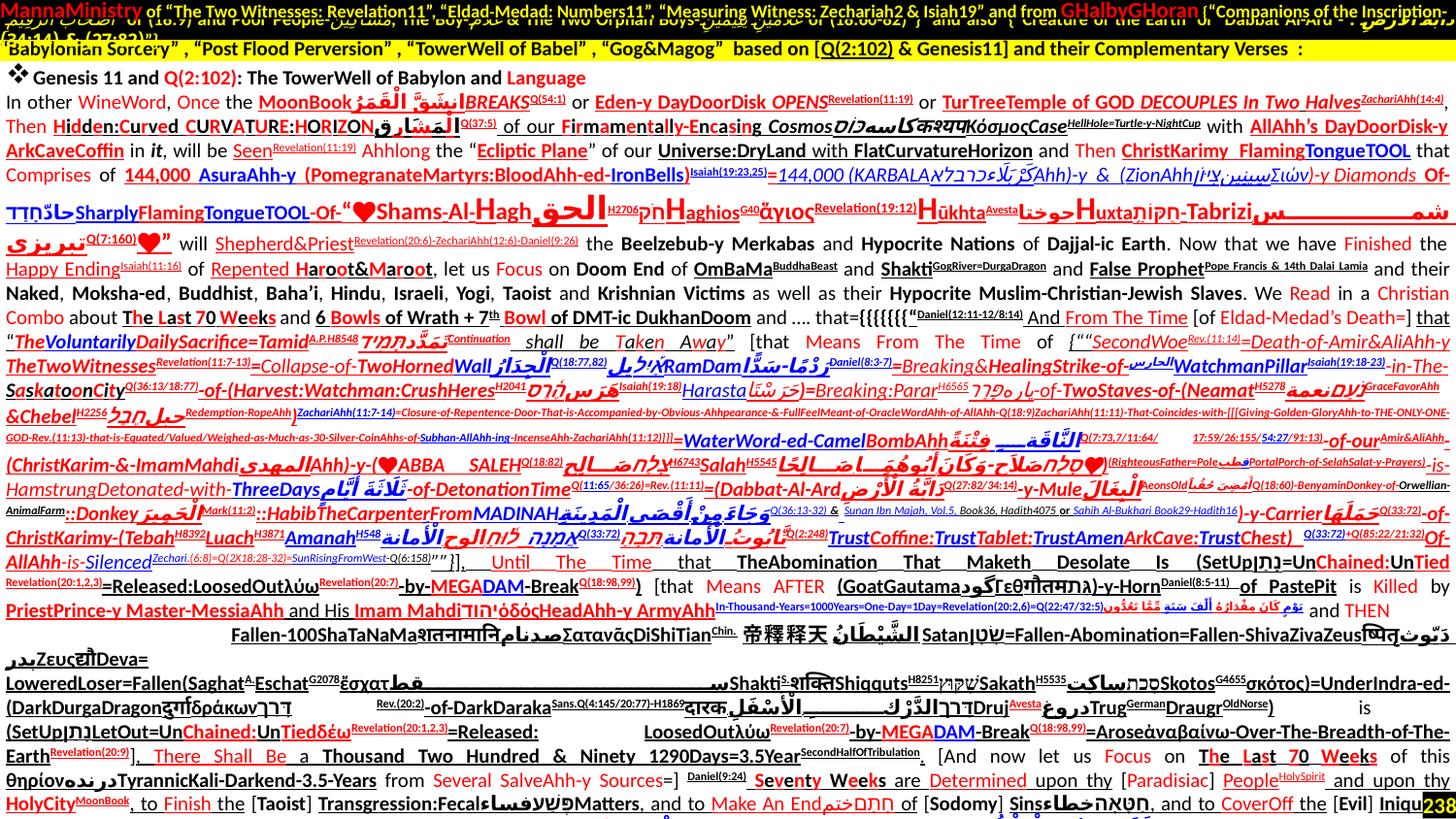

MannaMinistry of “The Two Witnesses: Revelation11”, “Eldad-Medad: Numbers11”, “Measuring Witness: Zechariah2 & Isiah19” and from GHalbyGHoran {“Companions of the Inscription-
 أَصْحَابَ الرَّقِيمِ  of (18:9) and Poor People-مَسَاكِينَ, The Boy-غُلَامُ & The Two Orphan Boys-غُلَامَيْنِ يَتِيمَيْنِ of (18:60-82)”}  and also  {“Creature of the Earth  or  Dabbat Al-Ard - دَابَّةُ الْأَرْضِ : (27:82) & (34:14)”}
.
Genesis 11 and Q(2:102): The TowerWell of Babylon and Language
In other WineWord, Once the MoonBookانشَقَّ الْقَمَرُBREAKSQ(54:1) or Eden-y DayDoorDisk OPENSRevelation(11:19) or TurTreeTemple of GOD DECOUPLES In Two HalvesZachariAhh(14:4), Then Hidden:Curved CURVATURE:HORIZONالْمَشَارِقQ(37:5) of our Firmamentally-Encasing Cosmosکاسهכּוֹסकश्यपΚόσμοςCaseHellHole=Turtle-y-NightCup with AllAhh’s DayDoorDisk-y ArkCaveCoffin in it, will be SeenRevelation(11:19) Ahhlong the “Ecliptic Plane” of our Universe:DryLand with FlatCurvatureHorizon and Then ChristKarimy  FlamingTongueTOOL that Comprises of 144,000 AsuraAhh-y (PomegranateMartyrs:BloodAhh-ed-IronBells)Isaiah(19:23,25)=144,000 (KARBALAכרבלאكَرْبَلَاء‎Ahh)-y  &  (ZionAhhצִיּוֹןسِينِينΣιών)-y Diamonds Of-حادّחָדַדSharplyFlamingTongueTOOL-Of-“♥Shams-Al-HaghالحقH2706חֹקHaghiosG40ἅγιοςRevelation(19:12)HūkhtaAvestaحوختاHuxtaחֻקּוֹתַ֥-Tabriziشمس تبریزیQ(7:160)♥” will Shepherd&PriestRevelation(20:6)-ZechariAhh(12:6)-Daniel(9:26) the Beelzebub-y Merkabas and Hypocrite Nations of Dajjal-ic Earth. Now that we have Finished the Happy EndingIsaiah(11:16) of Repented Haroot&Maroot, let us Focus on Doom End of OmBaMaBuddhaBeast and ShaktiGogRiver=DurgaDragon and False ProphetPope Francis & 14th Dalai Lamia and their Naked, Moksha-ed, Buddhist, Baha’i, Hindu, Israeli, Yogi, Taoist and Krishnian Victims as well as their Hypocrite Muslim-Christian-Jewish Slaves. We Read in a Christian Combo about The Last 70 Weeks and 6 Bowls of Wrath + 7th Bowl of DMT-ic DukhanDoom and …. that={{{{{{{“Daniel(12:11-12/8:14) And From The Time [of Eldad-Medad’s Death=] that “TheVoluntarilyDailySacrifice=TamidA.P.H8548تَمَدَّدתָּמִידContinuation shall be Taken Away” [that Means From The Time of {““SecondWoeRev.(11:14)=Death-of-Amir&AliAhh-y TheTwoWitnessesRevelation(11:7-13)=Collapse-of-TwoHornedWallالْجِدَارُQ(18:77,82)אַ֡יִלیلRamDamرَدْمًا-سَدًّاDaniel(8:3-7)=Breaking&HealingStrike-of-الحارسWatchmanPillarIsaiah(19:18-23)-in-The-
SaskatoonCityQ(36:13/18:77)-of-(Harvest:Watchman:CrushHeresH2041هَرَسהֶ֫רֶסIsaiah(19:18)Harastaحَرَسْتَا)=Breaking:PararH6565پارهפָּרַר-of-TwoStaves-of-(NeamatH5278נֹעַםنعمةGraceFavorAhh &ChebelH2256حبلחֶבֶלRedemption-RopeAhh)ZachariAhh(11:7-14)=Closure-of-Repentence-Door-That-is-Accompanied-by-Obvious-Ahhpearance-&-FullFeelMeant-of-OracleWordAhh-of-AllAhh-Q(18:9)ZachariAhh(11:11)-That-Coincides-with-[[[Giving-Golden-GloryAhh-to-THE-ONLY-ONE-GOD-Rev.(11:13)-that-is-Equated/Valued/Weighed-as-Much-as-30-Silver-CoinAhhs-of-Subhan-AllAhh-ing-IncenseAhh-ZachariAhh(11:12)]]]=WaterWord-ed-CamelBombAhhالنَّاقَةِ فِتْنَةًQ(7:73,7/11:64/ 17:59/26:155/54:27/91:13)-of-ourAmir&AliAhh-(ChristKarim-&-ImamMahdiالمهديAhh)-y-(♥ABBA SALEHQ(18:82)צָלַחصَالِحH6743SalahH5545סָלַחصَلاَح-وَكَانَ أَبُوهُمَا صَالِحًا♥)(RighteousFather=PoleقطبPortalPorch-of-SelahSalat-y-Prayers)-is-HamstrungDetonated-with-ThreeDaysثَلَاثَةَ أَيَّامٍ-of-DetonationTimeQ(11:65/36:26)=Rev.(11:11)=(Dabbat-Al-Ardدَابَّةُ الْأَرْضِQ(27:82/34:14)-y-MuleالْبِغَالَAeonsOldأَمْضِیَ حُقُباًQ(18:60)-BenyaminDonkey-of-Orwellian-AnimalFarm::DonkeyالْحَمِيرَMark(11:2)::HabibTheCarpenterFromMADINAHوَجَاءَ مِنْ أَقْصَى الْمَدِينَةِQ(36:13-32) & Sunan Ibn Majah, Vol.5, Book36, Hadith4075 or Sahih Al-Bukhari Book29-Hadith16)-y-CarrierحَمَلَهَاQ(33:72)-of-ChristKarimy-(TebahH8392LuachH3871AmanahH548אֲמָנָה ל֫וּחַ.الوح الْأَمانةQ(33:72)تَّابُوتُ الْأَمانة-תֵּבָהַQ(2:248)TrustCoffine:TrustTablet:TrustAmenArkCave:TrustChest) Q(33:72)+Q(85:22/21:32)Of-AllAhh-is-SilencedZechari.(6:8)=Q(2X18:28-32)=SunRisingFromWest-Q(6:158)””}], Until The Time that TheAbomination That Maketh Desolate Is (SetUpנָתַן=UnChained:UnTied Revelation(20:1,2,3)=Released:LoosedOutλύωRevelation(20:7)-by-MEGADAM-BreakQ(18:98,99)) [that Means AFTER (GoatGautamaگودΓεθगौतमגַּת)-y-HornDaniel(8:5-11) of PastePit is Killed by PriestPrince-y Master-MessiaAhh and His Imam MahdiיהודὁδόςHeadAhh-y ArmyAhhIn-Thousand-Years=1000Years=One-Day=1Day=Revelation(20:2,6)=Q(22:47/32:5)يَوْمٍ كَانَ مِقْدَارُهُ أَلْفَ سَنَةٍ مِّمَّا تَعُدُّون and THEN                                                  Fallen-100ShaTaNaMaशतनामानिصدنامΣατανᾶςDiShiTianChin.帝釋释天الشَّيْطَانُSatanשָׂטָן=Fallen-Abomination=Fallen-ShivaZivaZeusष्पितृدَيّوث پدرZευςद्यौDeva=
LoweredLoser=Fallen(SaghatA.EschatG2078ἔσχατسقطShaktiS.शक्तिShiqqutsH8251שִׁקּוּץSakathH5535סָכַתساكِتSkotosG4655σκότος)=UnderIndra-ed-(DarkDurgaDragonदुर्गाδράκωνדָּרַך Rev.(20:2)-of-DarkDarakaSans.Q(4:145/20:77)-H1869दारक.דָּרַךالدَّرْكِ الْأَسْفَلِDrujAvestaدروغTrugGermanDraugrOldNorse) is (SetUpנָתַןLetOut=UnChained:UnTiedδέωRevelation(20:1,2,3)=Released: LoosedOutλύωRevelation(20:7)-by-MEGADAM-BreakQ(18:98,99)=Aroseἀναβαίνω-Over-The-Breadth-of-The-EarthRevelation(20:9)], There Shall Be a Thousand Two Hundred & Ninety 1290Days=3.5YearSecondHalfOfTribulation. [And now let us Focus on The Last 70 Weeks of this θηρίονدرندهTyrannicKali-Darkend-3.5-Years from Several SalveAhh-y Sources=] Daniel(9:24) Seventy Weeks are Determined upon thy [Paradisiac] PeopleHolySpirit and upon thy HolyCityMoonBook, to Finish the [Taoist] Transgression:FecalפֶּשַׁעفساءMatters, and to Make An Endחָתַםختم of [Sodomy] Sinsחַטָּאָהخطاء, and to CoverOff the [Evil] Iniquity, and to Bring in Everlasting Righteousness [or Come into Melchizedek.مَقْعَدِ صِدْقٍ Q(54:55)-y-MolkAhh:CowmmandCenterمَمْلَكَةמַמְלָכוּתالْمُلْكُAhhAsuraAhh#67], and to Seal up the VisionWordAhhحاذ-حائذחָזוֹן and Prophecyنبأנָבִיא, and to AnointAhhWith-Previously-Poured-Olive-OilAhh=
“Babylonian Sorcery” , “Post Flood Perversion” , “TowerWell of Babel” , “Gog&Magog”  based on [Q(2:102) & Genesis11] and their Complementary Verses  :
238